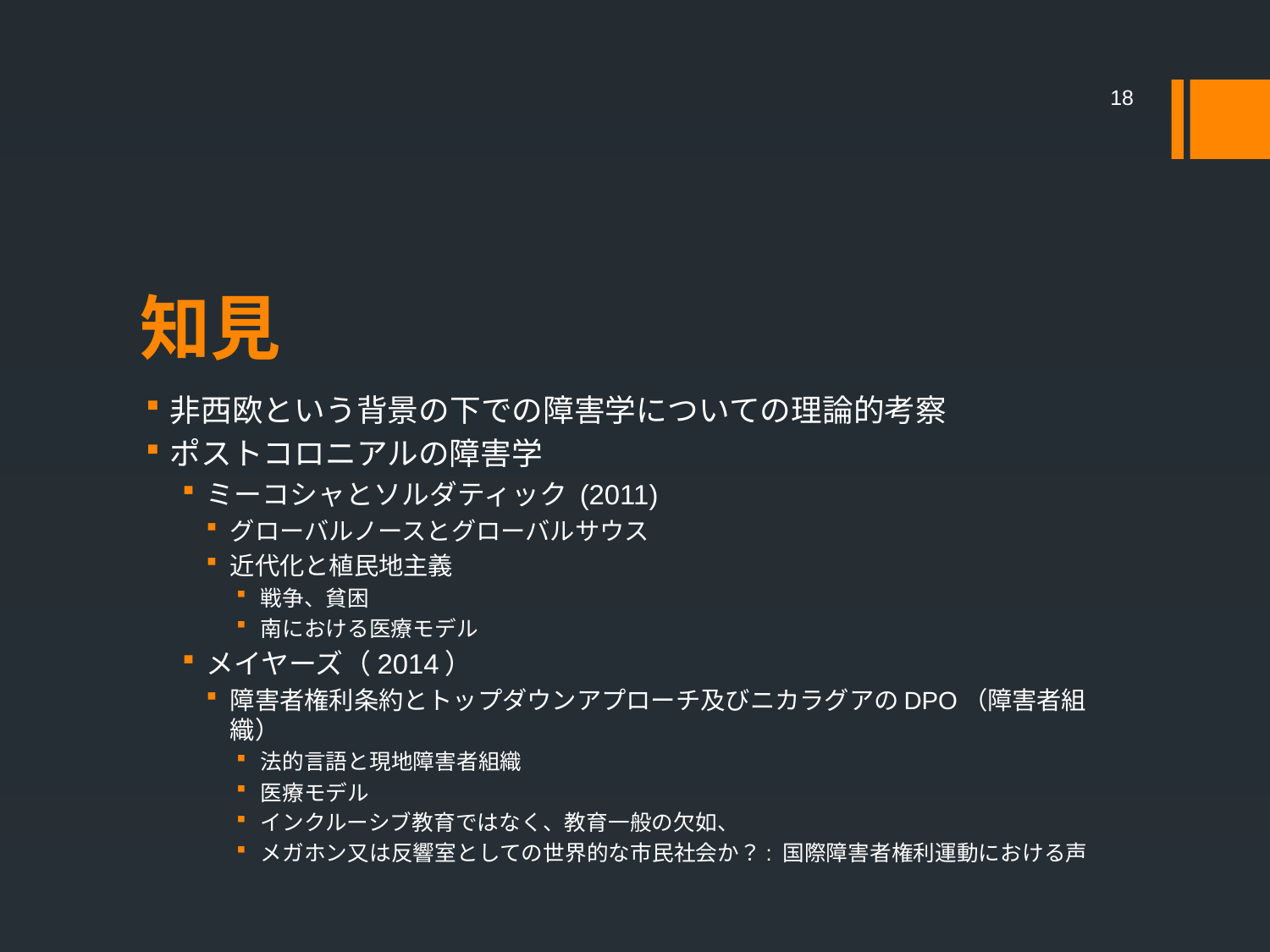

18
# 知見
非西欧という背景の下での障害学についての理論的考察
ポストコロニアルの障害学
ミーコシャとソルダティック (2011)
グローバルノースとグローバルサウス
近代化と植民地主義
戦争、貧困
南における医療モデル
メイヤーズ（2014）
障害者権利条約とトップダウンアプローチ及びニカラグアのDPO（障害者組織）
法的言語と現地障害者組織
医療モデル
インクルーシブ教育ではなく、教育一般の欠如、
メガホン又は反響室としての世界的な市民社会か？: 国際障害者権利運動における声